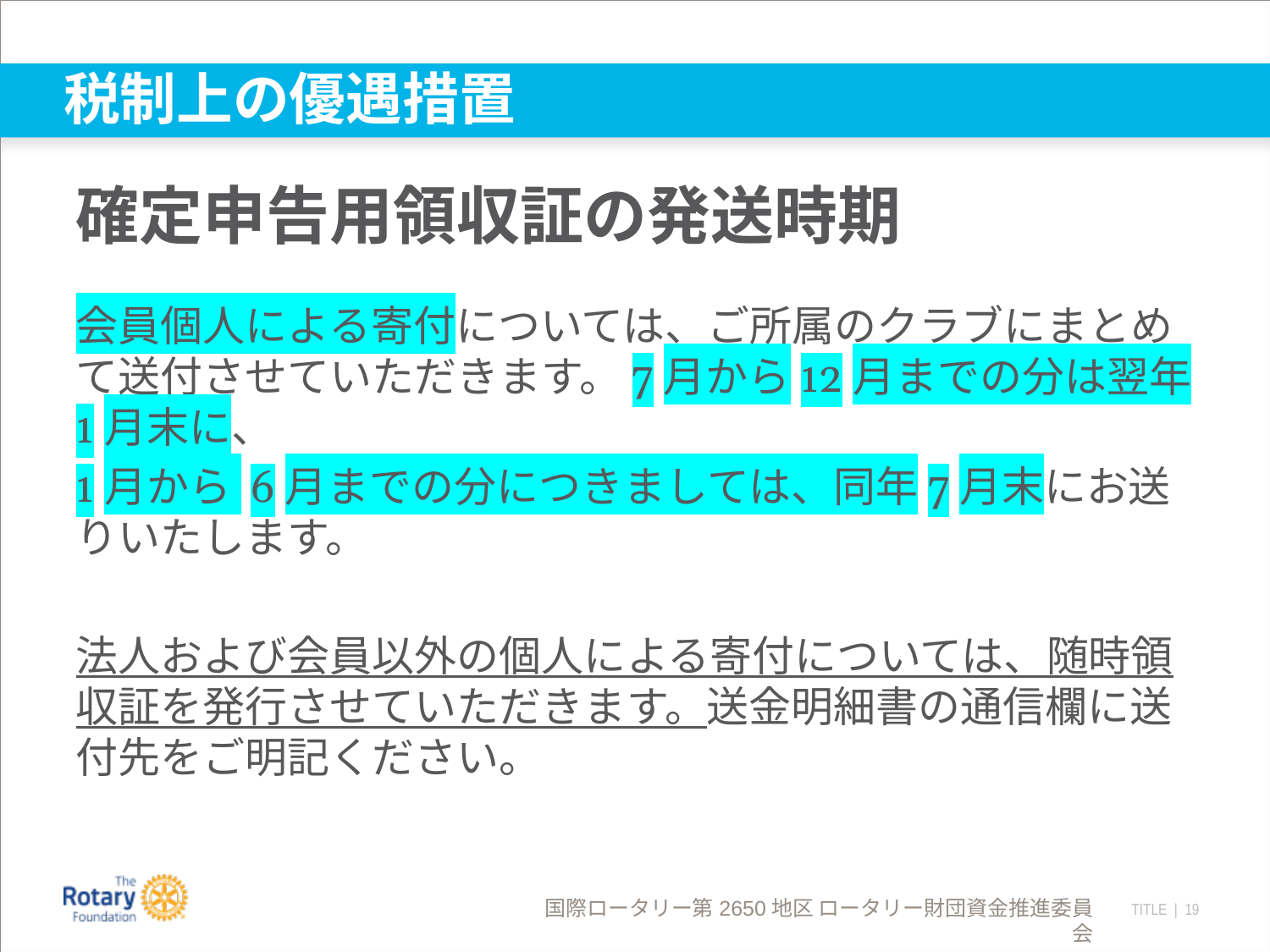

# 税制上の優遇措置
確定申告用領収証の発送時期

会員個人による寄付については、ご所属のクラブにまとめて送付させていただきます。7月から12月までの分は翌年1月末に、
1月から 6月までの分につきましては、同年7月末にお送りいたします。

法人および会員以外の個人による寄付については、随時領収証を発行させていただきます。送金明細書の通信欄に送付先をご明記ください。